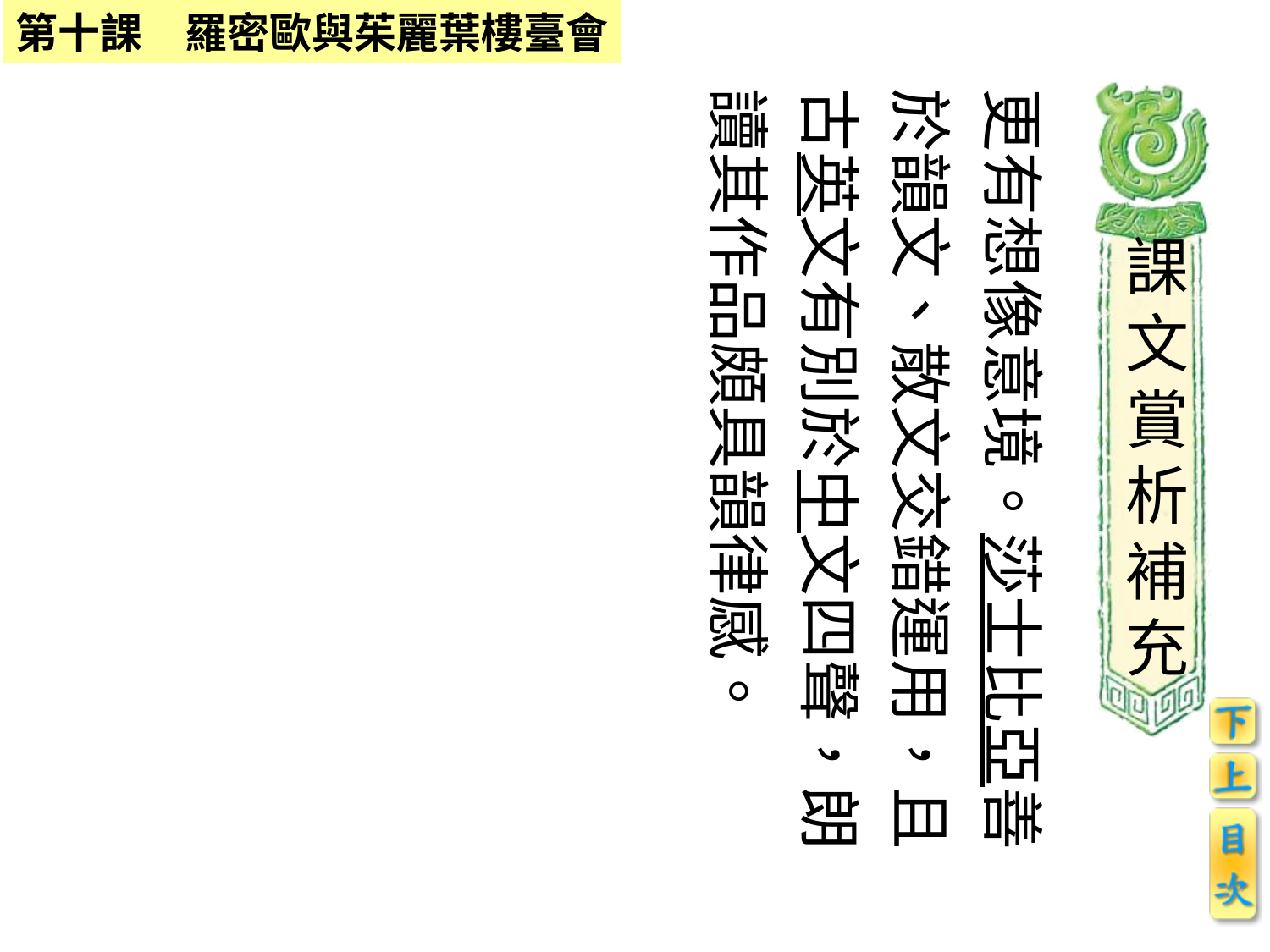

更有想像意境。莎士比亞善於韻文、散文交錯運用，且古英文有別於中文四聲，朗讀其作品頗具韻律感。
課文賞析補充